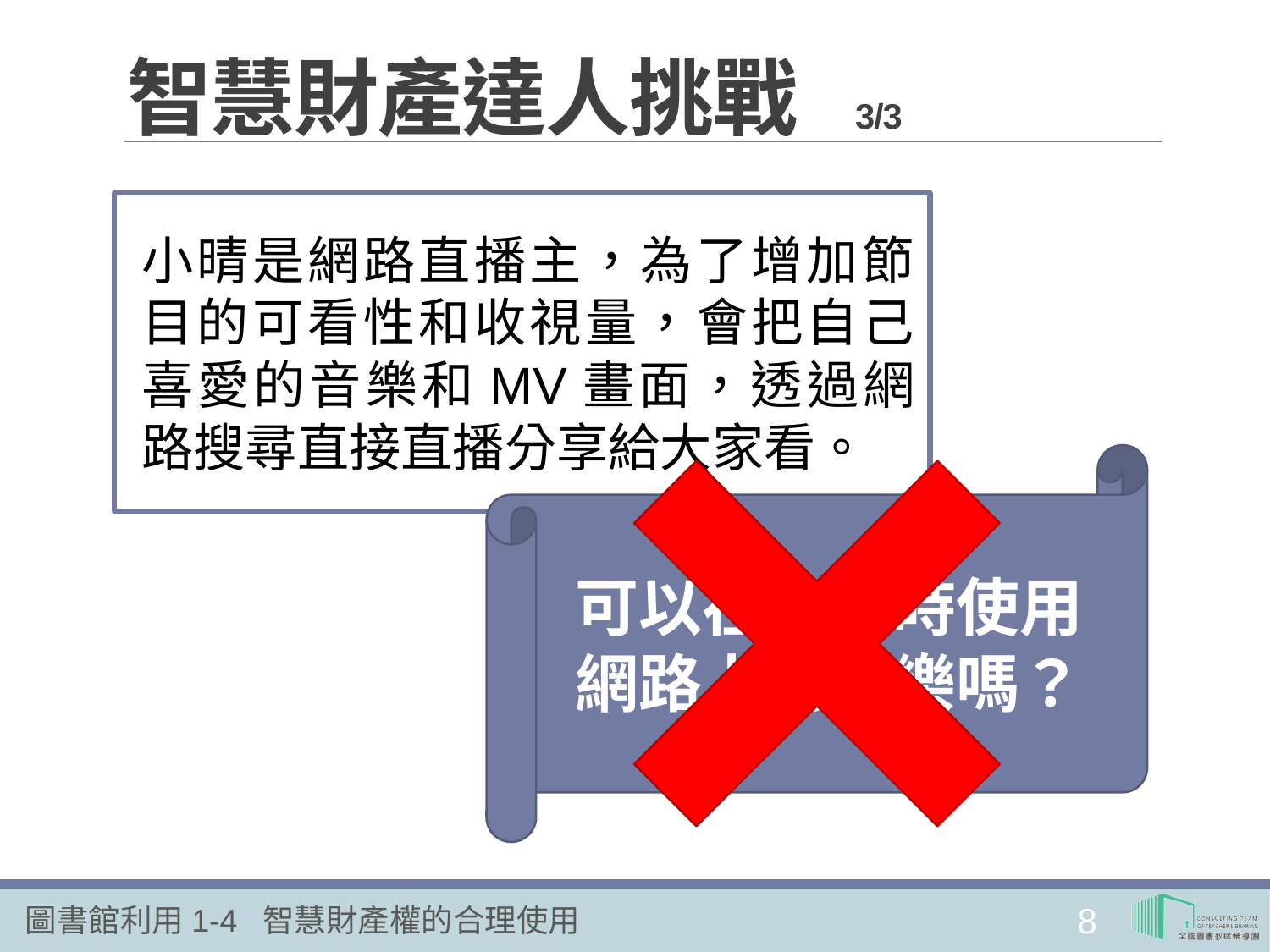

# 智慧財產達人挑戰  3/3
小晴是網路直播主，為了增加節目的可看性和收視量，會把自己喜愛的音樂和MV畫面，透過網路搜尋直接直播分享給大家看。

可以在直播時使用網路上的音樂嗎？